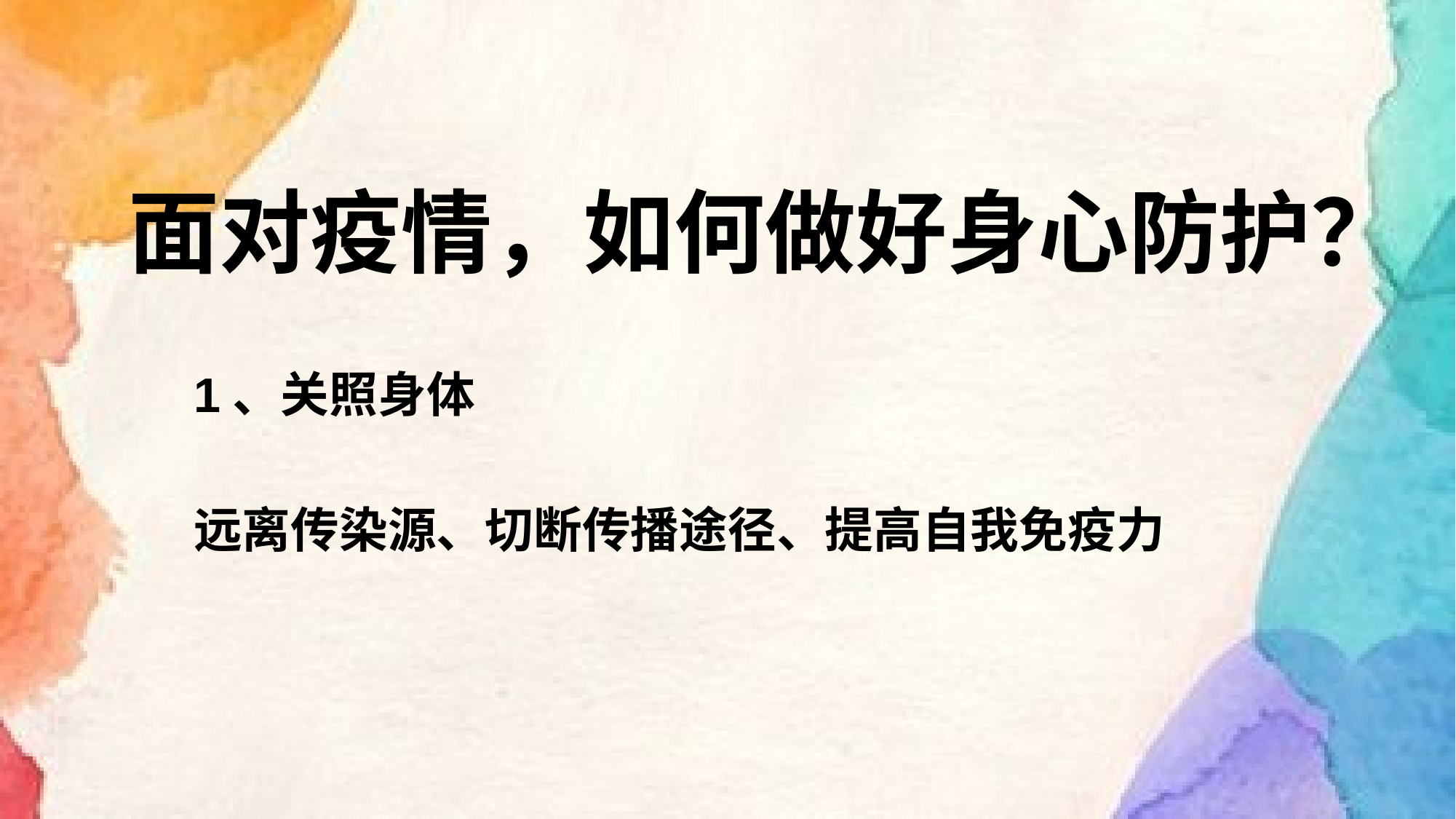

# 面对疫情，如何做好身心防护？
1、关照身体

远离传染源、切断传播途径、提高自我免疫力